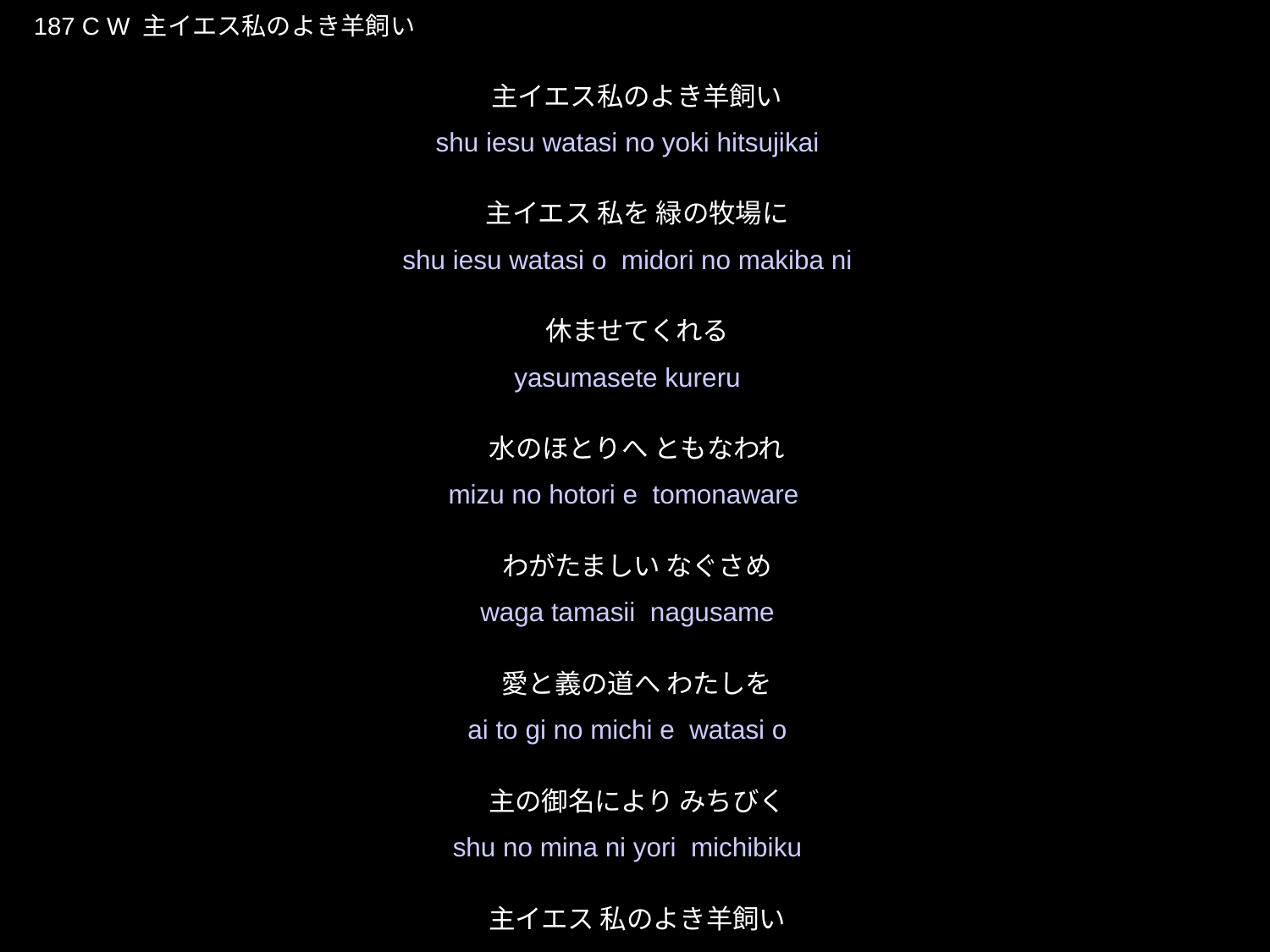

しゅいえすわたしのよきひつじかい
★W
187 C W 主イエス私のよき羊飼い
主イエス私のよき羊飼い
主イエス 私を 緑の牧場に
休ませてくれる
水のほとりへ ともなわれ
わがたましい なぐさめ
愛と義の道へ わたしを
主の御名により みちびく
主イエス 私のよき羊飼い
★２
shu iesu watasi no yoki hitsujikai
shu iesu watasi o  midori no makiba ni
yasumasete kureru
mizu no hotori e  tomonaware
waga tamasii  nagusame
ai to gi no michi e  watasi o
shu no mina ni yori  michibiku
shu iesu watasi no yoki hitsujikai